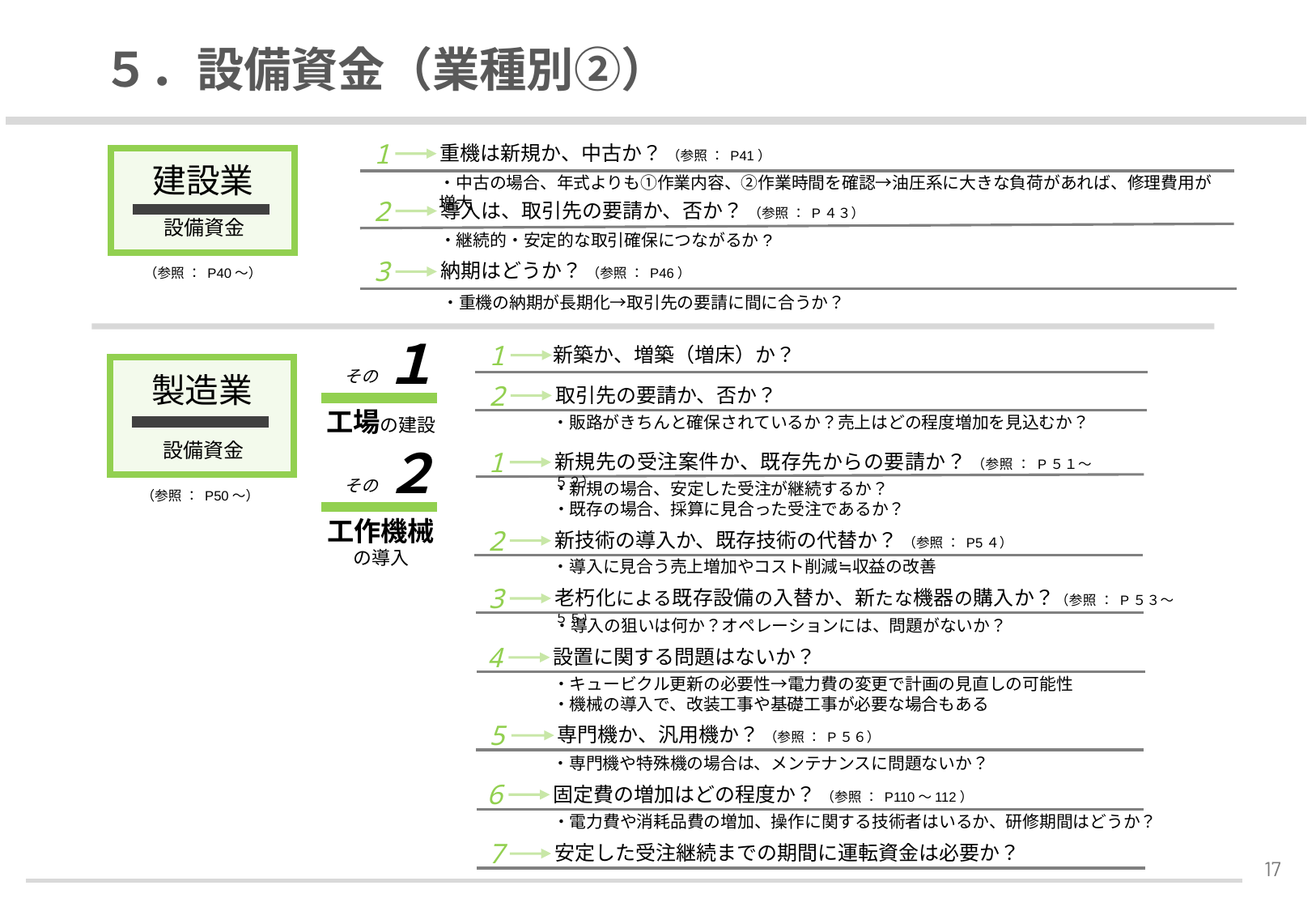

# ５．設備資金（業種別②）
1
重機は新規か、中古か？ （参照 ： P41）
・中古の場合、年式よりも①作業内容、②作業時間を確認→油圧系に大きな負荷があれば、修理費用が増大
2
導入は、取引先の要請か、否か？ （参照 ： P４３）
・継続的・安定的な取引確保につながるか?
3
納期はどうか？ （参照 ： P46）
・重機の納期が長期化→取引先の要請に間に合うか？

設備資金
建設業
（参照 ： P40～）
１
その
工場の建設
1
新築か、増築（増床）か？
2
取引先の要請か、否か？
・販路がきちんと確保されているか？売上はどの程度増加を見込むか？

設備資金
製造業
２
その
工作機械
の導入
1
新規先の受注案件か、既存先からの要請か？ （参照 ： P５１～５２）
・新規の場合、安定した受注が継続するか？
・既存の場合、採算に見合った受注であるか？
2
新技術の導入か、既存技術の代替か？ （参照 ： P5４）
・導入に見合う売上増加やコスト削減≒収益の改善
3
老朽化による既存設備の入替か、新たな機器の購入か？（参照 ： P５３～５5）
・導入の狙いは何か？オペレーションには、問題がないか？
4
設置に関する問題はないか？
・キュービクル更新の必要性→電力費の変更で計画の見直しの可能性
・機械の導入で、改装工事や基礎工事が必要な場合もある
5
専門機か、汎用機か？ （参照 ： P５６）
・専門機や特殊機の場合は、メンテナンスに問題ないか？
6
固定費の増加はどの程度か？ （参照 ： P110～112）
・電力費や消耗品費の増加、操作に関する技術者はいるか、研修期間はどうか？
7
安定した受注継続までの期間に運転資金は必要か？
（参照 ： P50～）
17